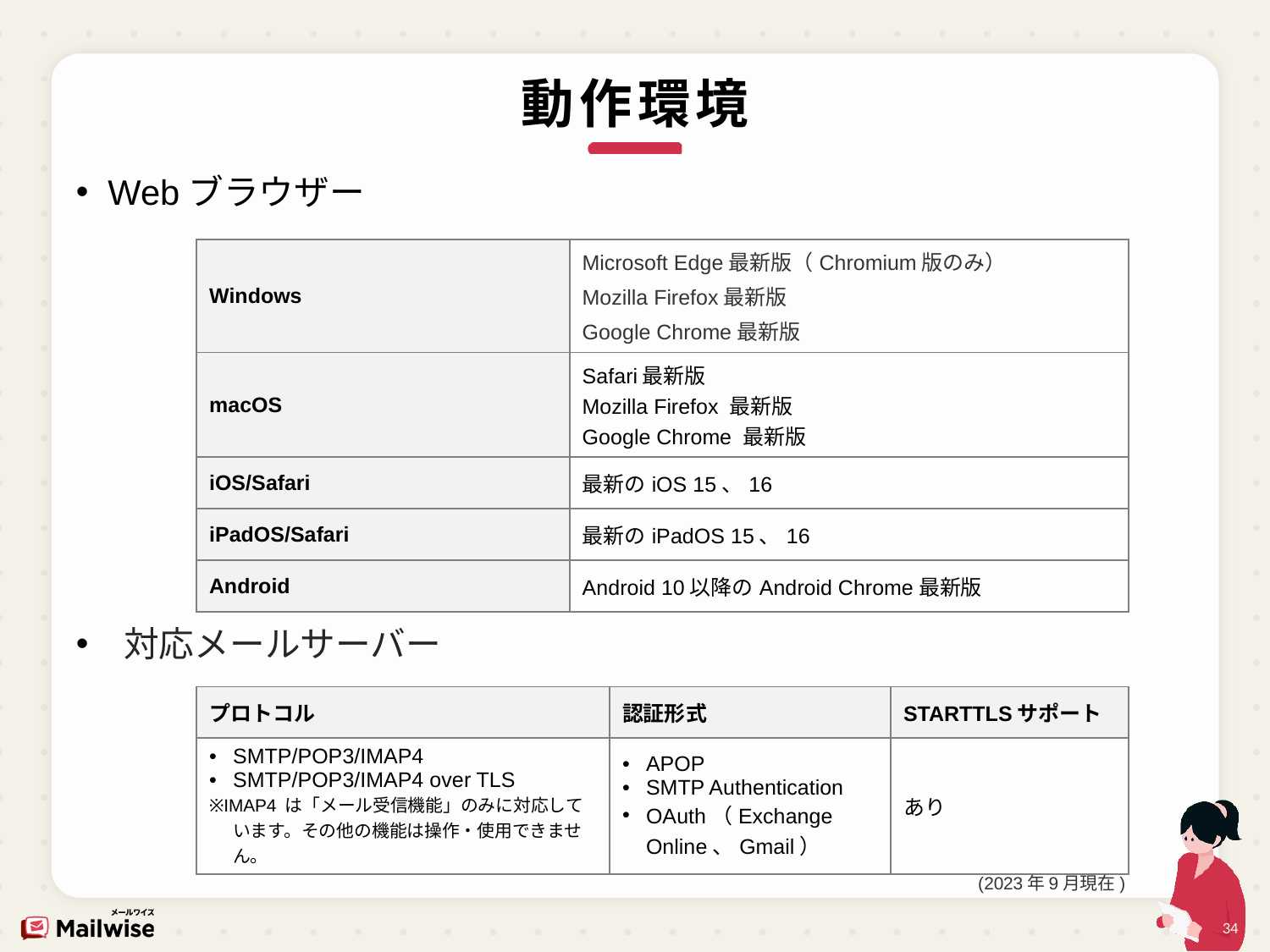

# 動作環境
Webブラウザー
| Windows | Microsoft Edge最新版（Chromium版のみ） Mozilla Firefox最新版 Google Chrome最新版 |
| --- | --- |
| macOS | Safari最新版 Mozilla Firefox 最新版 Google Chrome 最新版 |
| iOS/Safari | 最新のiOS 15、16 |
| iPadOS/Safari | 最新のiPadOS 15、16 |
| Android | Android 10以降のAndroid Chrome最新版 |
対応メールサーバー
| プロトコル | 認証形式 | STARTTLSサポート |
| --- | --- | --- |
| SMTP/POP3/IMAP4 SMTP/POP3/IMAP4 over TLS ※IMAP4 は「メール受信機能」のみに対応しています。その他の機能は操作・使用できません。 | APOP SMTP Authentication OAuth（Exchange Online、Gmail） | あり |
(2023年9月現在)
34